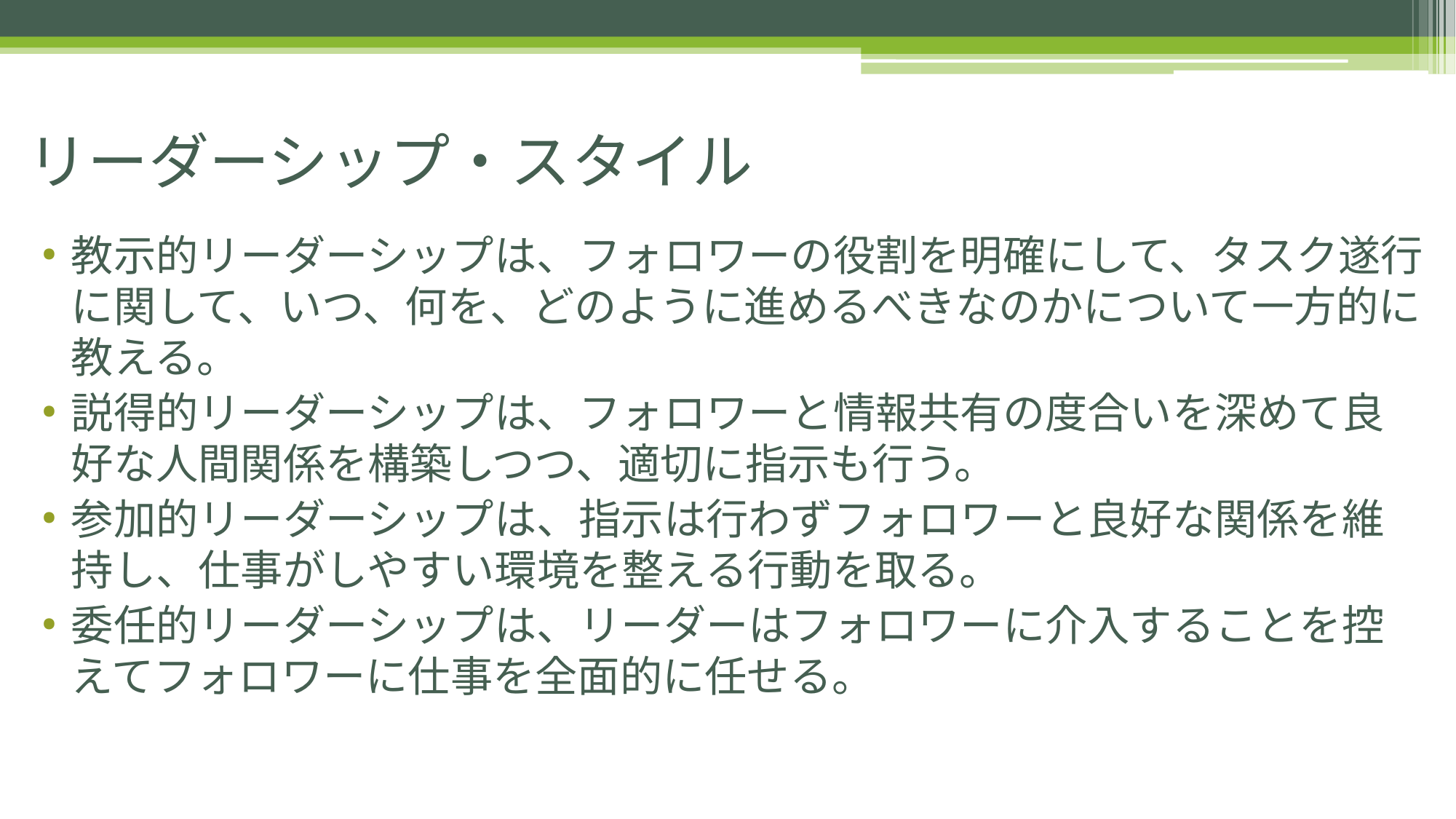

# リーダーシップ・スタイル
教示的リーダーシップは、フォロワーの役割を明確にして、タスク遂行に関して、いつ、何を、どのように進めるべきなのかについて一方的に教える。
説得的リーダーシップは、フォロワーと情報共有の度合いを深めて良好な人間関係を構築しつつ、適切に指示も行う。
参加的リーダーシップは、指示は行わずフォロワーと良好な関係を維持し、仕事がしやすい環境を整える行動を取る。
委任的リーダーシップは、リーダーはフォロワーに介入することを控えてフォロワーに仕事を全面的に任せる。